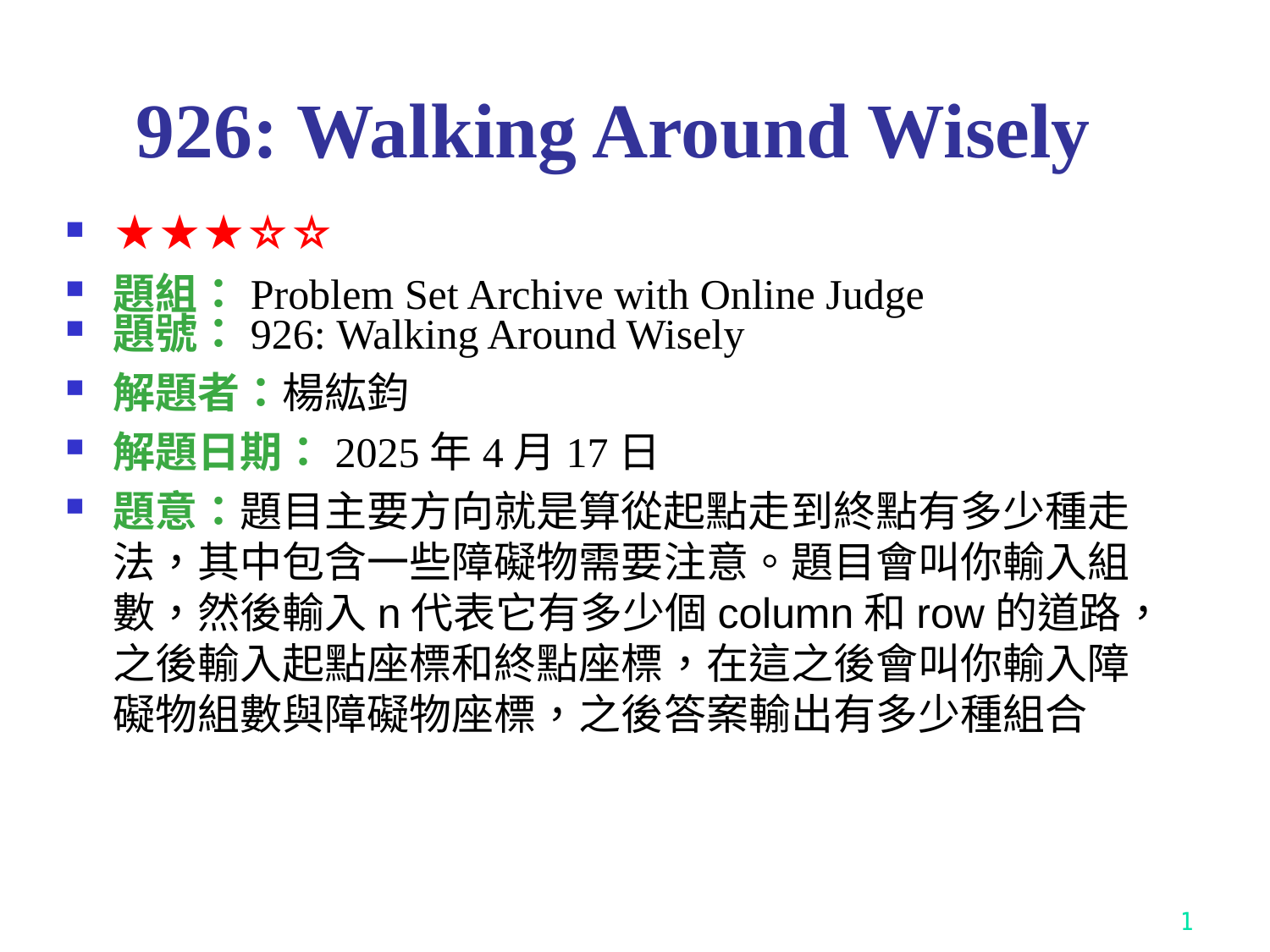

# 926: Walking Around Wisely
★★★☆☆
題組：Problem Set Archive with Online Judge
題號：926: Walking Around Wisely
解題者：楊紘鈞
解題日期：2025年4月17日
題意：題目主要方向就是算從起點走到終點有多少種走法，其中包含一些障礙物需要注意。題目會叫你輸入組數，然後輸入n代表它有多少個column和row的道路，之後輸入起點座標和終點座標，在這之後會叫你輸入障礙物組數與障礙物座標，之後答案輸出有多少種組合

1